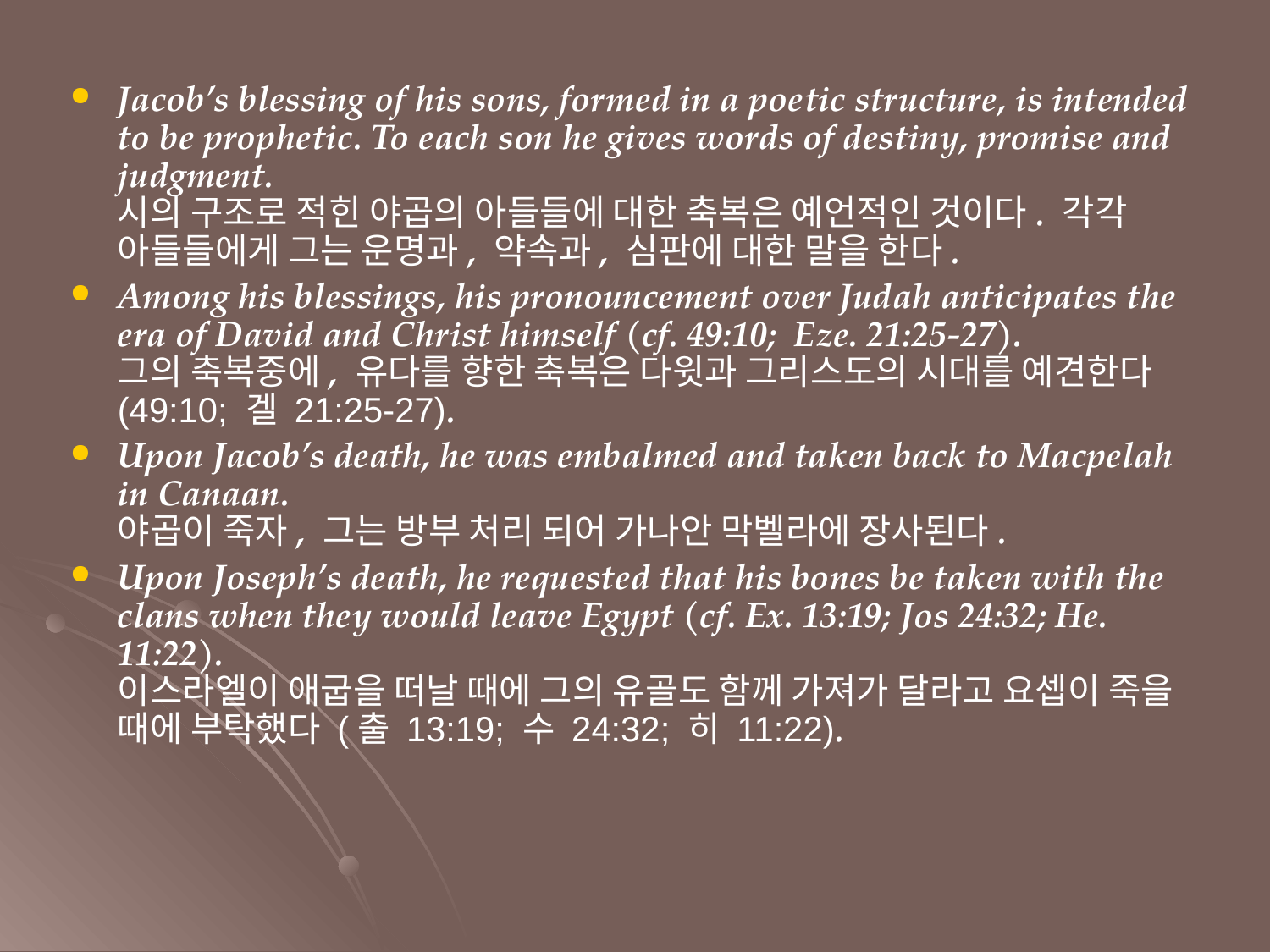

Jacob’s blessing of his sons, formed in a poetic structure, is intended to be prophetic. To each son he gives words of destiny, promise and judgment.
시의 구조로 적힌 야곱의 아들들에 대한 축복은 예언적인 것이다. 각각 아들들에게 그는 운명과, 약속과, 심판에 대한 말을 한다.
Among his blessings, his pronouncement over Judah anticipates the era of David and Christ himself (cf. 49:10;  Eze. 21:25-27).
그의 축복중에, 유다를 향한 축복은 다윗과 그리스도의 시대를 예견한다 (49:10; 겔 21:25-27).
Upon Jacob’s death, he was embalmed and taken back to Macpelah in Canaan.
야곱이 죽자, 그는 방부 처리 되어 가나안 막벨라에 장사된다.
Upon Joseph’s death, he requested that his bones be taken with the clans when they would leave Egypt (cf. Ex. 13:19; Jos 24:32; He. 11:22).
이스라엘이 애굽을 떠날 때에 그의 유골도 함께 가져가 달라고 요셉이 죽을 때에 부탁했다 (출 13:19; 수 24:32; 히 11:22).